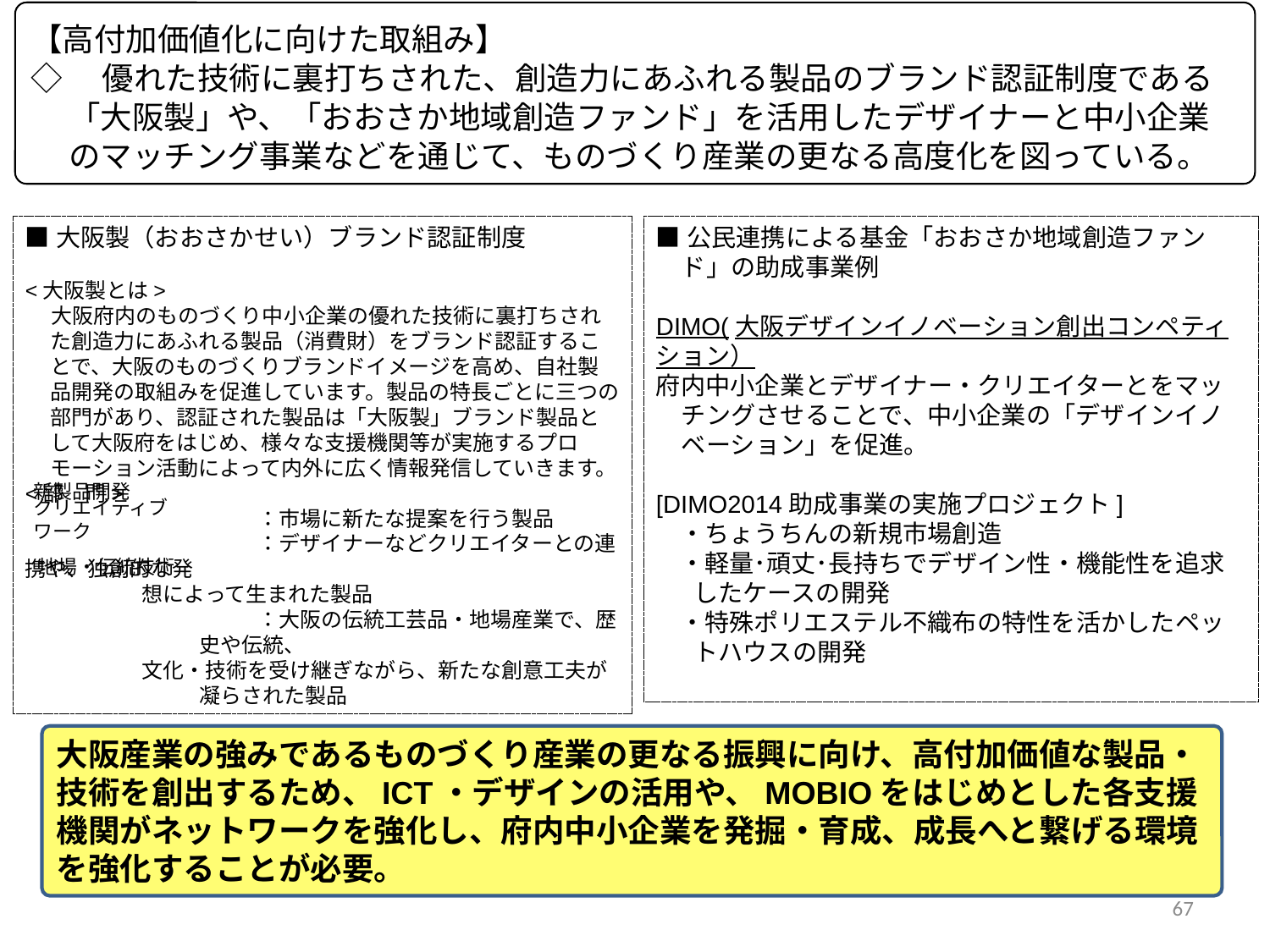

【高付加価値化に向けた取組み】
◇　優れた技術に裏打ちされた、創造力にあふれる製品のブランド認証制度である「大阪製」や、「おおさか地域創造ファンド」を活用したデザイナーと中小企業のマッチング事業などを通じて、ものづくり産業の更なる高度化を図っている。
■大阪製（おおさかせい）ブランド認証制度

<大阪製とは>
　 大阪府内のものづくり中小企業の優れた技術に裏打ちされた創造力にあふれる製品（消費財）をブランド認証することで、大阪のものづくりブランドイメージを高め、自社製品開発の取組みを促進しています。製品の特長ごとに三つの部門があり、認証された製品は「大阪製」ブランド製品として大阪府をはじめ、様々な支援機関等が実施するプロモーション活動によって内外に広く情報発信していきます。
<部　門>
　　　　　　　　　　　：市場に新たな提案を行う製品
　　　　　　　　　　　：デザイナーなどクリエイターとの連携や、独創的な発
                        想によって生まれた製品
　　　　　　　　　　　：大阪の伝統工芸品・地場産業で、歴史や伝統、
                        文化・技術を受け継ぎながら、新たな創意工夫が凝らされた製品
■公民連携による基金「おおさか地域創造ファンド」の助成事業例

DIMO(大阪デザインイノベーション創出コンペティション）
府内中小企業とデザイナー・クリエイターとをマッチングさせることで、中小企業の「デザインイノベーション」を促進。

[DIMO2014助成事業の実施プロジェクト]
・ちょうちんの新規市場創造
・軽量･頑丈･長持ちでデザイン性・機能性を追求したケースの開発
・特殊ポリエステル不織布の特性を活かしたペットハウスの開発

新製品開発
クリエイティブワーク
地場・伝統技術
大阪産業の強みであるものづくり産業の更なる振興に向け、高付加価値な製品・技術を創出するため、ICT・デザインの活用や、MOBIOをはじめとした各支援機関がネットワークを強化し、府内中小企業を発掘・育成、成長へと繋げる環境を強化することが必要。
67